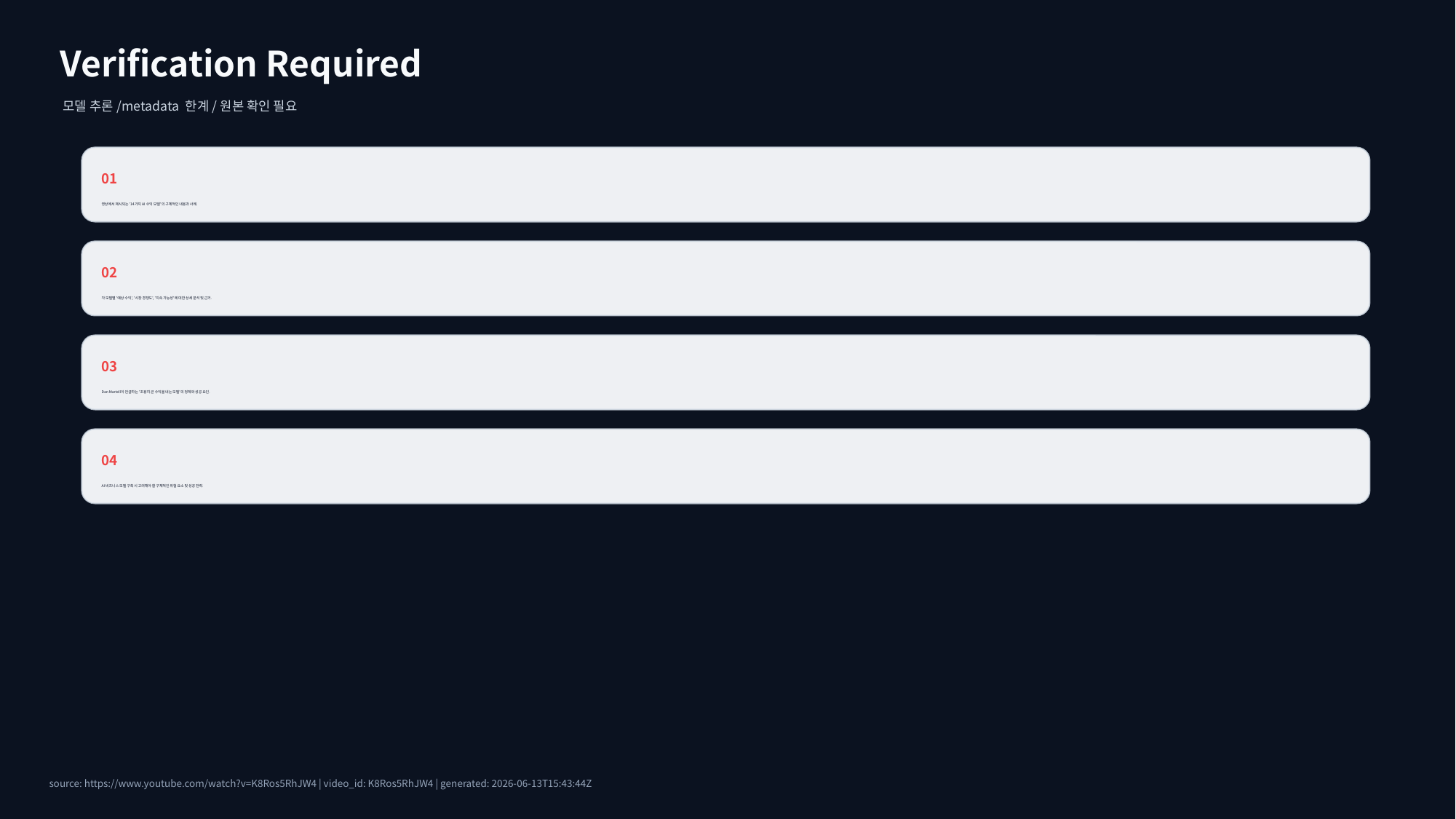

Verification Required
모델 추론/metadata 한계/원본 확인 필요

01
영상에서 제시되는 '14가지 AI 수익 모델'의 구체적인 내용과 사례.

02
각 모델별 '예상 수익', '시장 경쟁도', '지속 가능성'에 대한 상세 분석 및 근거.

03
Dan Martell이 언급하는 '조용히 큰 수익을 내는 모델'의 정체와 성공 요인.

04
AI 비즈니스 모델 구축 시 고려해야 할 구체적인 위험 요소 및 성공 전략.
source: https://www.youtube.com/watch?v=K8Ros5RhJW4 | video_id: K8Ros5RhJW4 | generated: 2026-06-13T15:43:44Z